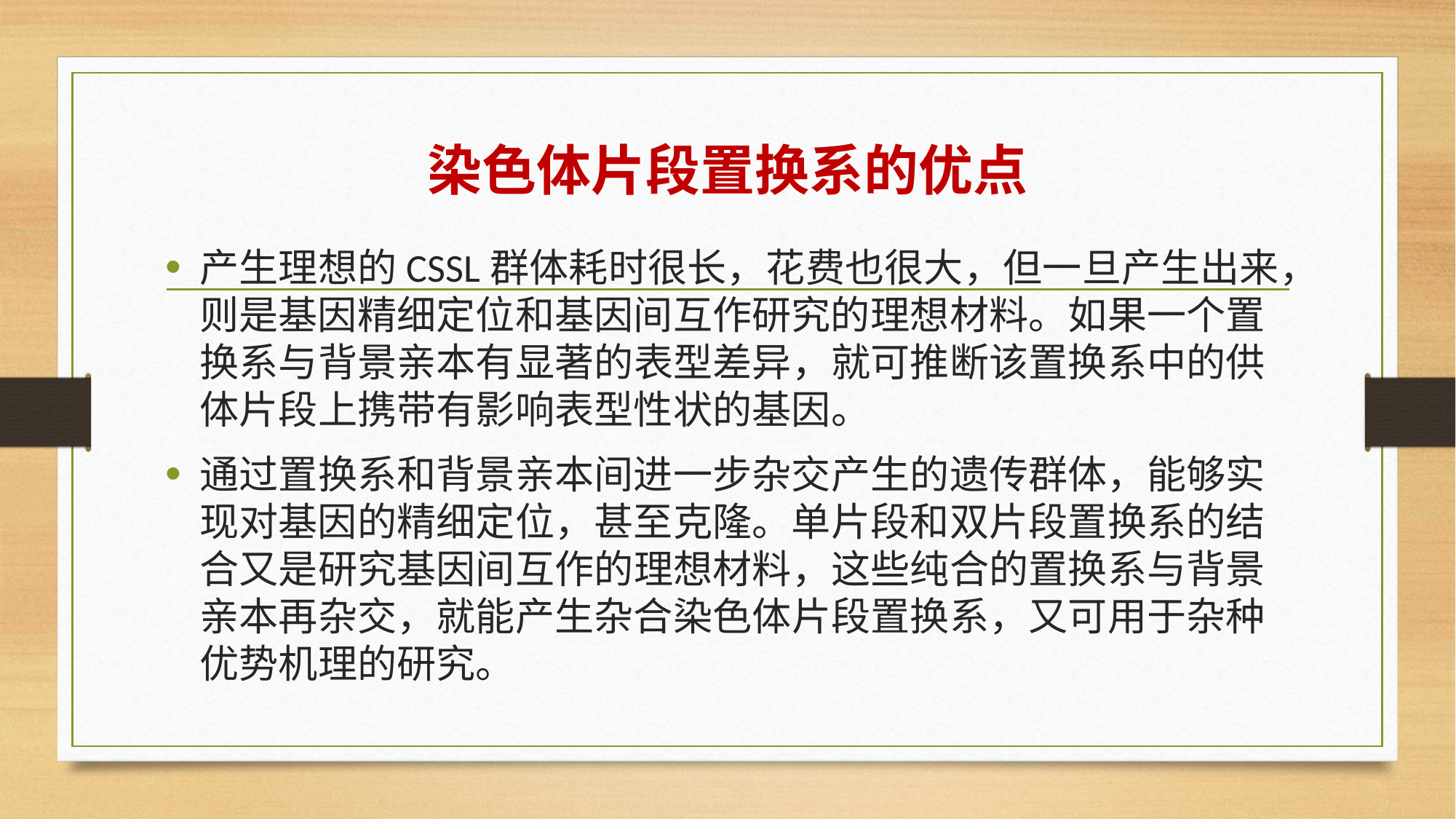

# 染色体片段置换系的优点
产生理想的CSSL群体耗时很长，花费也很大，但一旦产生出来，则是基因精细定位和基因间互作研究的理想材料。如果一个置换系与背景亲本有显著的表型差异，就可推断该置换系中的供体片段上携带有影响表型性状的基因。
通过置换系和背景亲本间进一步杂交产生的遗传群体，能够实现对基因的精细定位，甚至克隆。单片段和双片段置换系的结合又是研究基因间互作的理想材料，这些纯合的置换系与背景亲本再杂交，就能产生杂合染色体片段置换系，又可用于杂种优势机理的研究。